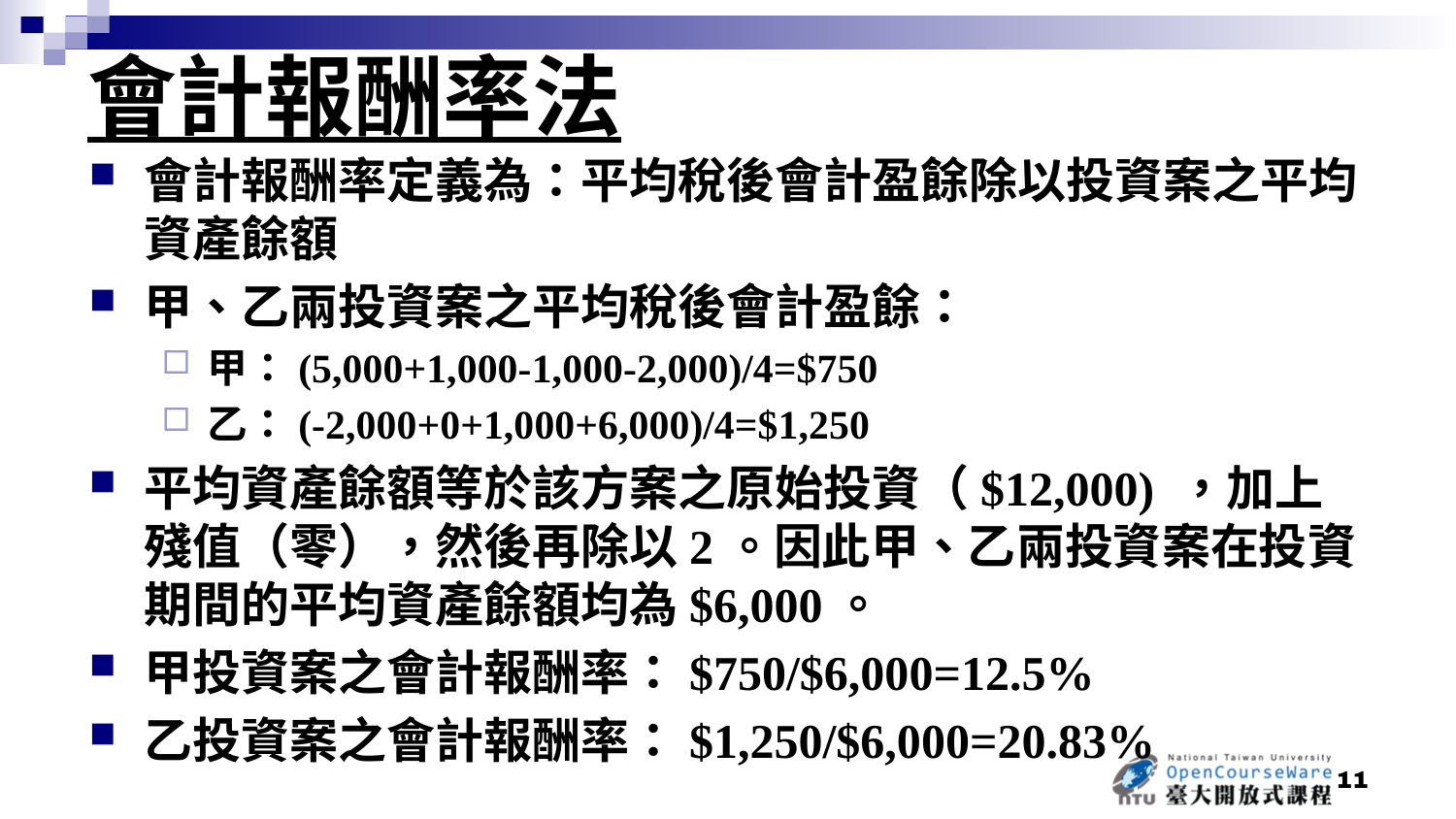

# 會計報酬率法
會計報酬率定義為：平均稅後會計盈餘除以投資案之平均資產餘額
甲、乙兩投資案之平均稅後會計盈餘：
甲：(5,000+1,000-1,000-2,000)/4=$750
乙：(-2,000+0+1,000+6,000)/4=$1,250
平均資產餘額等於該方案之原始投資（$12,000) ，加上殘值（零），然後再除以2。因此甲、乙兩投資案在投資期間的平均資產餘額均為$6,000。
甲投資案之會計報酬率：$750/$6,000=12.5%
乙投資案之會計報酬率：$1,250/$6,000=20.83%

11